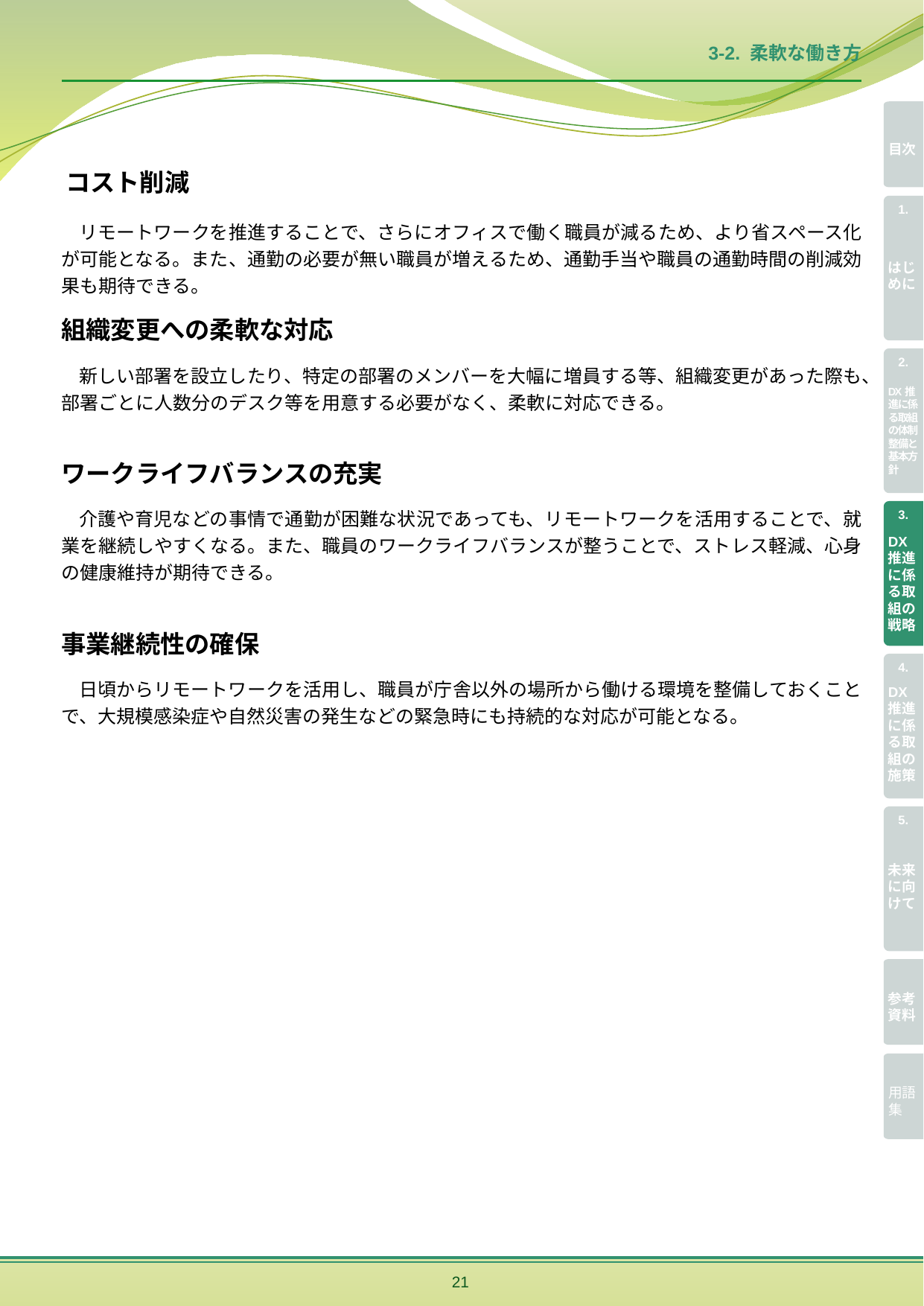

3-2. 柔軟な働き方
コスト削減
リモートワークを推進することで、さらにオフィスで働く職員が減るため、より省スペース化が可能となる。また、通勤の必要が無い職員が増えるため、通勤手当や職員の通勤時間の削減効果も期待できる。
組織変更への柔軟な対応
新しい部署を設立したり、特定の部署のメンバーを大幅に増員する等、組織変更があった際も、部署ごとに人数分のデスク等を用意する必要がなく、柔軟に対応できる。
ワークライフバランスの充実
介護や育児などの事情で通勤が困難な状況であっても、リモートワークを活用することで、就業を継続しやすくなる。また、職員のワークライフバランスが整うことで、ストレス軽減、心身の健康維持が期待できる。
事業継続性の確保
日頃からリモートワークを活用し、職員が庁舎以外の場所から働ける環境を整備しておくことで、大規模感染症や自然災害の発生などの緊急時にも持続的な対応が可能となる。
21